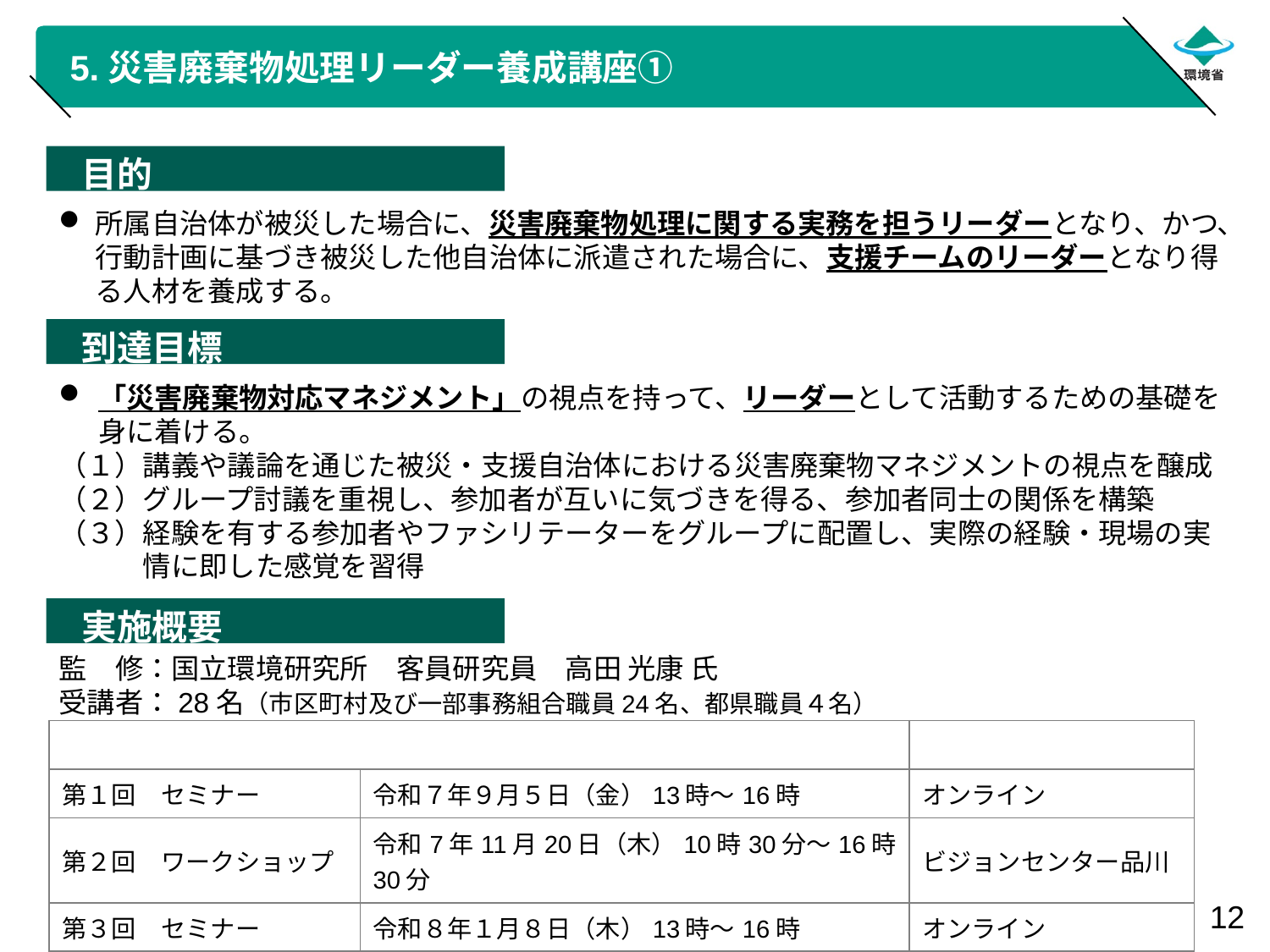

# 5.災害廃棄物処理リーダー養成講座①
　目的
所属自治体が被災した場合に、災害廃棄物処理に関する実務を担うリーダーとなり、かつ、行動計画に基づき被災した他自治体に派遣された場合に、支援チームのリーダーとなり得る人材を養成する。
　到達目標
「災害廃棄物対応マネジメント」の視点を持って、リーダーとして活動するための基礎を身に着ける。
（１）講義や議論を通じた被災・支援自治体における災害廃棄物マネジメントの視点を醸成
（２）グループ討議を重視し、参加者が互いに気づきを得る、参加者同士の関係を構築
（３）経験を有する参加者やファシリテーターをグループに配置し、実際の経験・現場の実
　　　情に即した感覚を習得
　実施概要
監　修：国立環境研究所　客員研究員　高田 光康 氏
受講者：28名（市区町村及び一部事務組合職員24名、都県職員４名）
| 日時 |  | 場所 |
| --- | --- | --- |
| 第１回　セミナー | 令和７年９月５日（金）13時～16時 | オンライン |
| 第２回　ワークショップ | 令和7年11月20日（木）10時30分～16時30分 | ビジョンセンター品川 |
| 第３回　セミナー | 令和８年１月８日（木）13時～16時 | オンライン |
| 第４回　ワークショップ | 令和８年１月14日（月）10時～16時 | ビジョンセンター品川 |